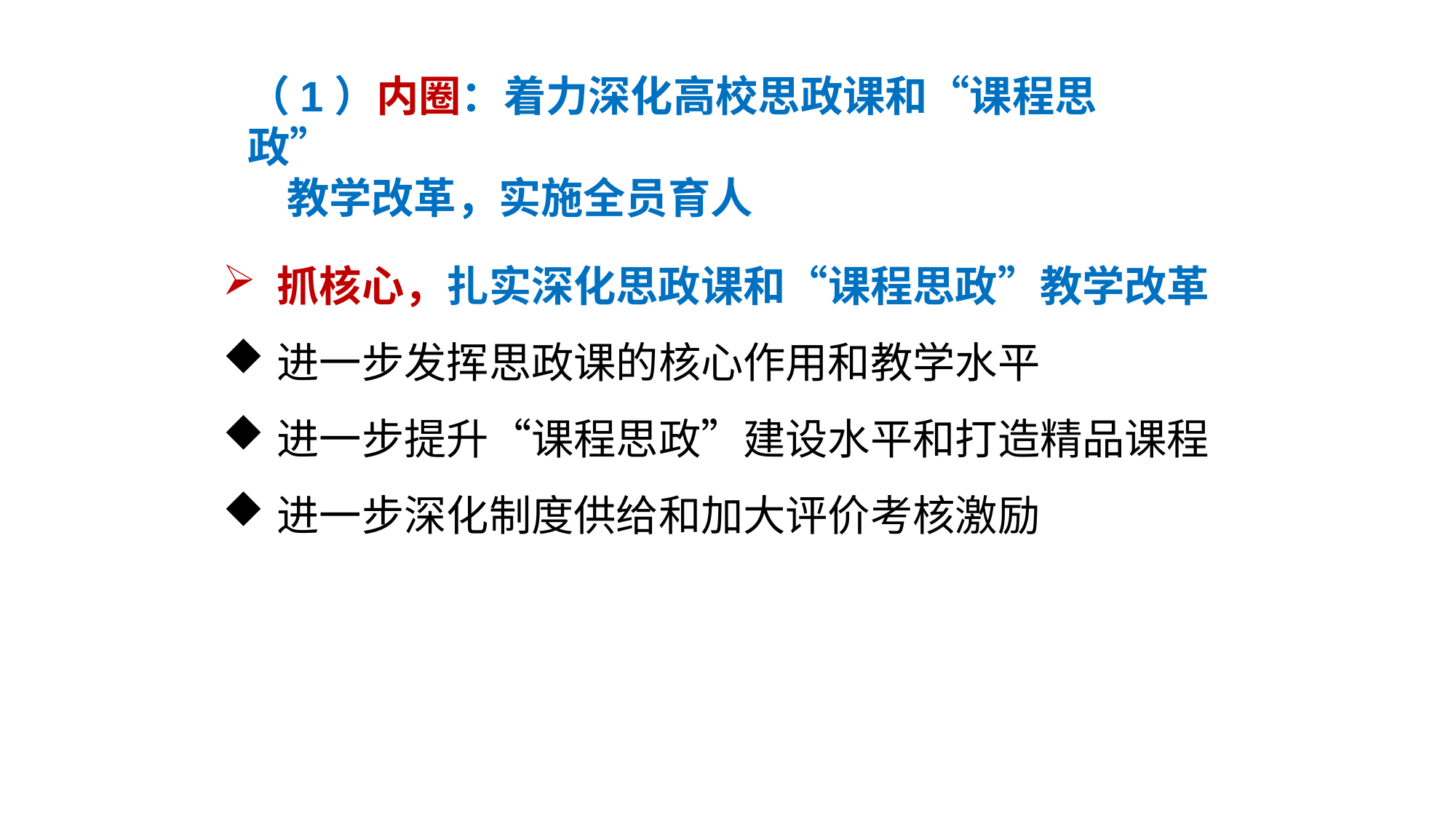

（1）内圈：着力深化高校思政课和“课程思政”
   教学改革，实施全员育人
抓核心，扎实深化思政课和“课程思政”教学改革
进一步发挥思政课的核心作用和教学水平
进一步提升“课程思政”建设水平和打造精品课程
进一步深化制度供给和加大评价考核激励